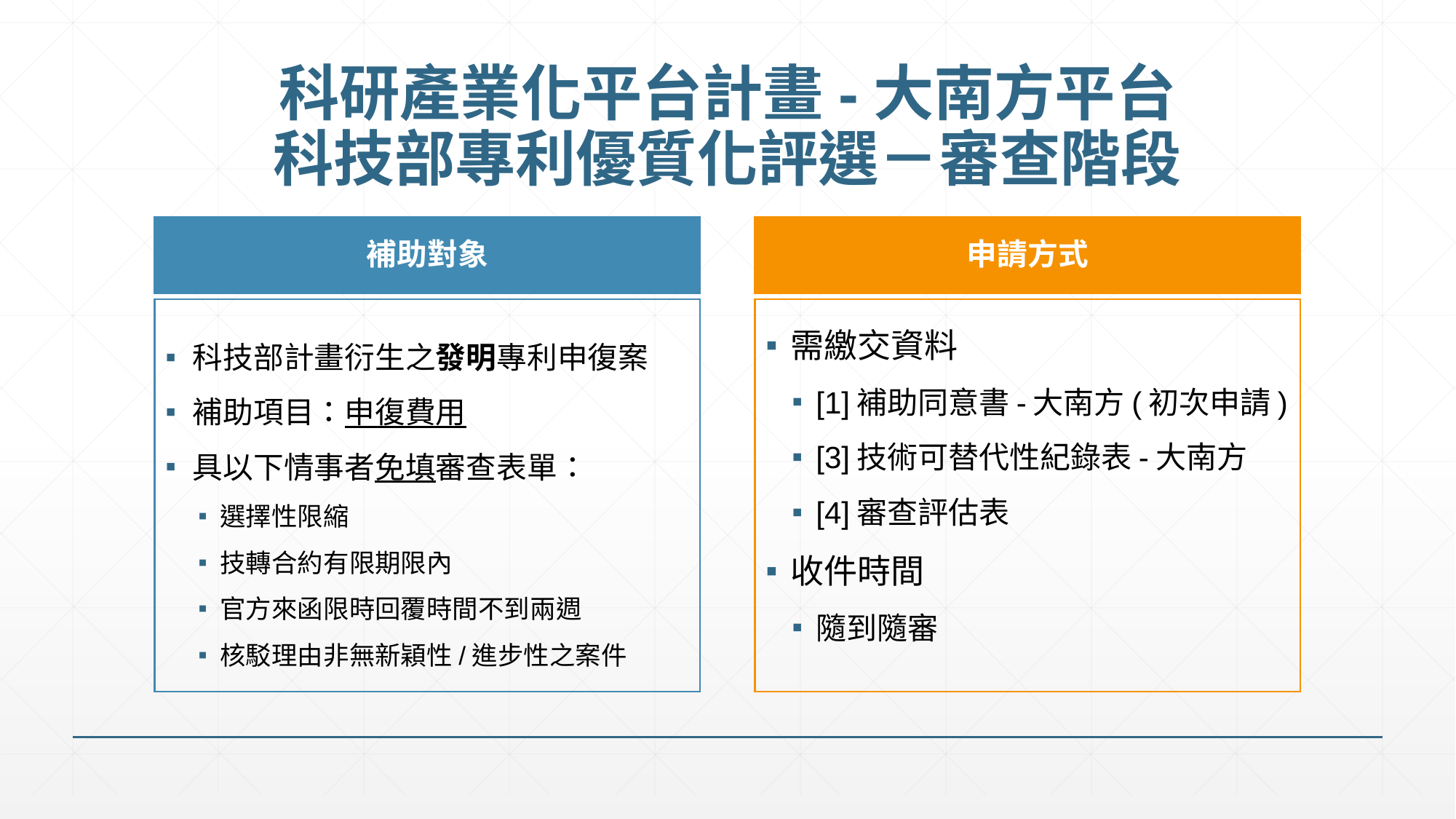

# 科研產業化平台計畫-大南方平台 科技部專利優質化評選－審查階段
補助對象
申請方式
科技部計畫衍生之發明專利申復案
補助項目：申復費用
具以下情事者免填審查表單：
選擇性限縮
技轉合約有限期限內
官方來函限時回覆時間不到兩週
核駁理由非無新穎性/進步性之案件
需繳交資料
[1]補助同意書-大南方(初次申請)
[3]技術可替代性紀錄表-大南方
[4]審查評估表
收件時間
隨到隨審